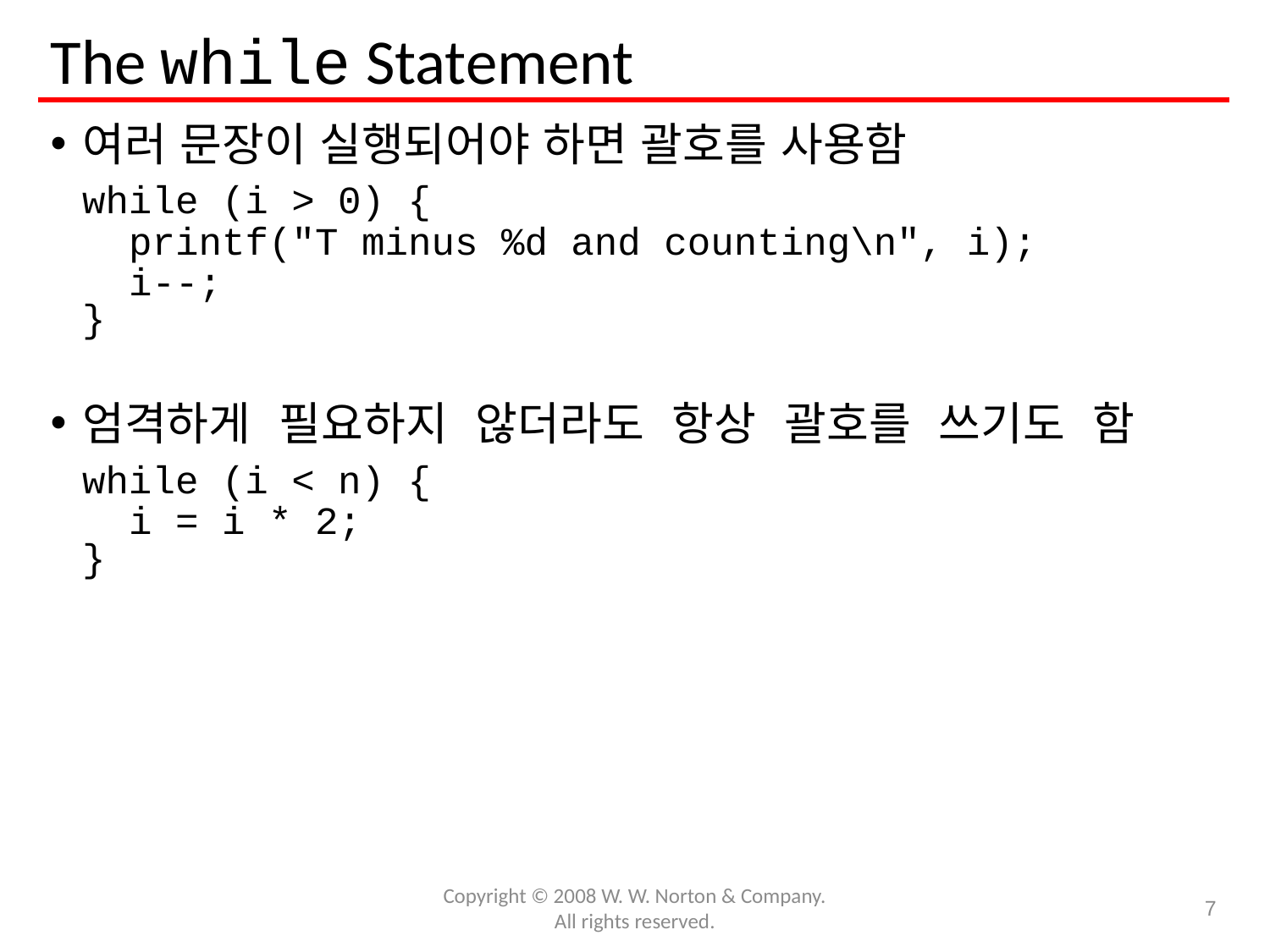

# The while Statement
여러 문장이 실행되어야 하면 괄호를 사용함
	while (i > 0) {
	  printf("T minus %d and counting\n", i);
	  i--;
	}

엄격하게 필요하지 않더라도 항상 괄호를 쓰기도 함
	while (i < n) {
	  i = i * 2;
	}

Copyright © 2008 W. W. Norton & Company.
All rights reserved.
7